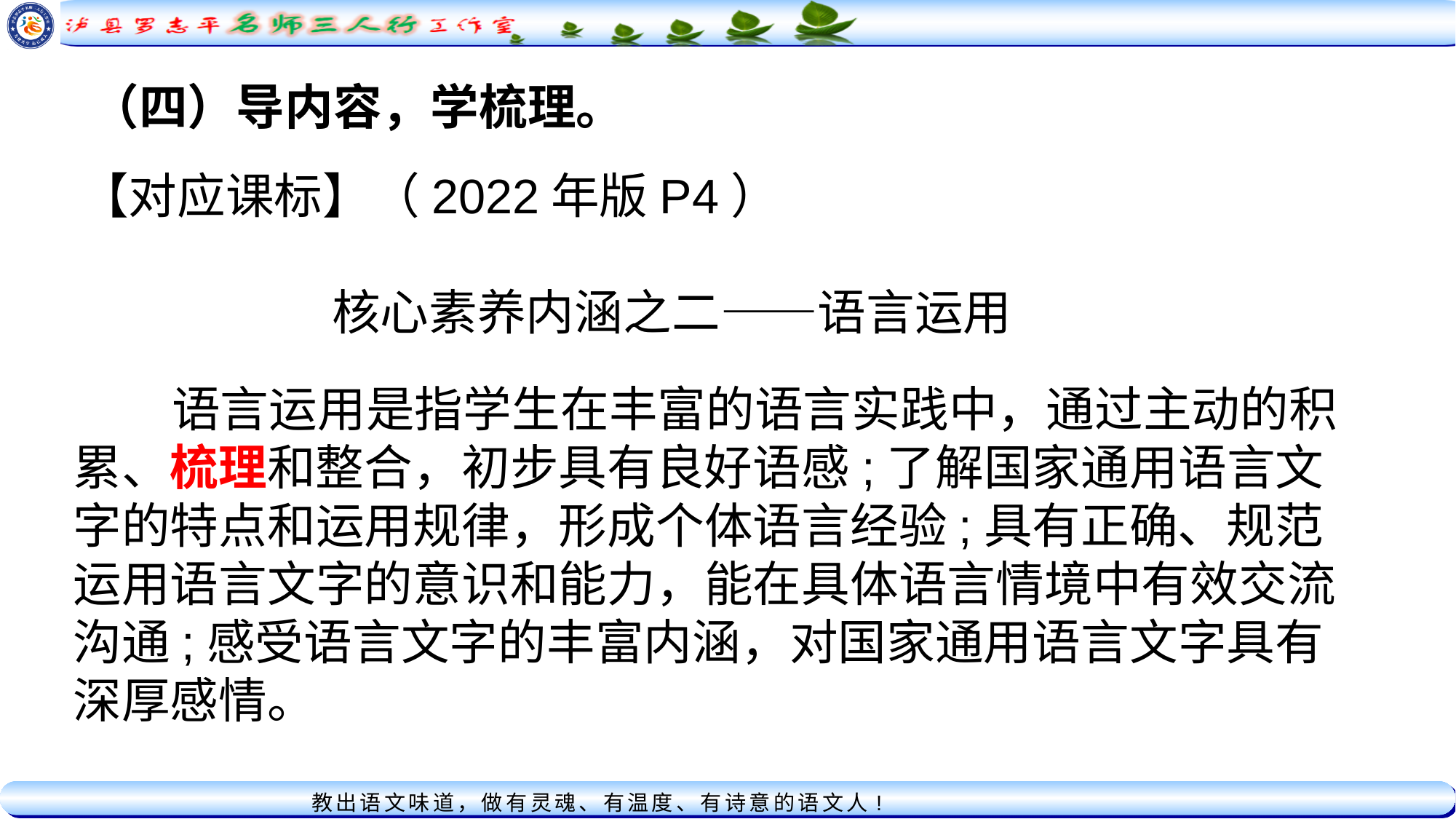

（四）导内容，学梳理。
【对应课标】（2022年版P4）

                      核心素养内涵之二——语言运用
        语言运用是指学生在丰富的语言实践中，通过主动的积累、梳理和整合，初步具有良好语感;了解国家通用语言文字的特点和运用规律，形成个体语言经验;具有正确、规范运用语言文字的意识和能力，能在具体语言情境中有效交流沟通;感受语言文字的丰富内涵，对国家通用语言文字具有深厚感情。